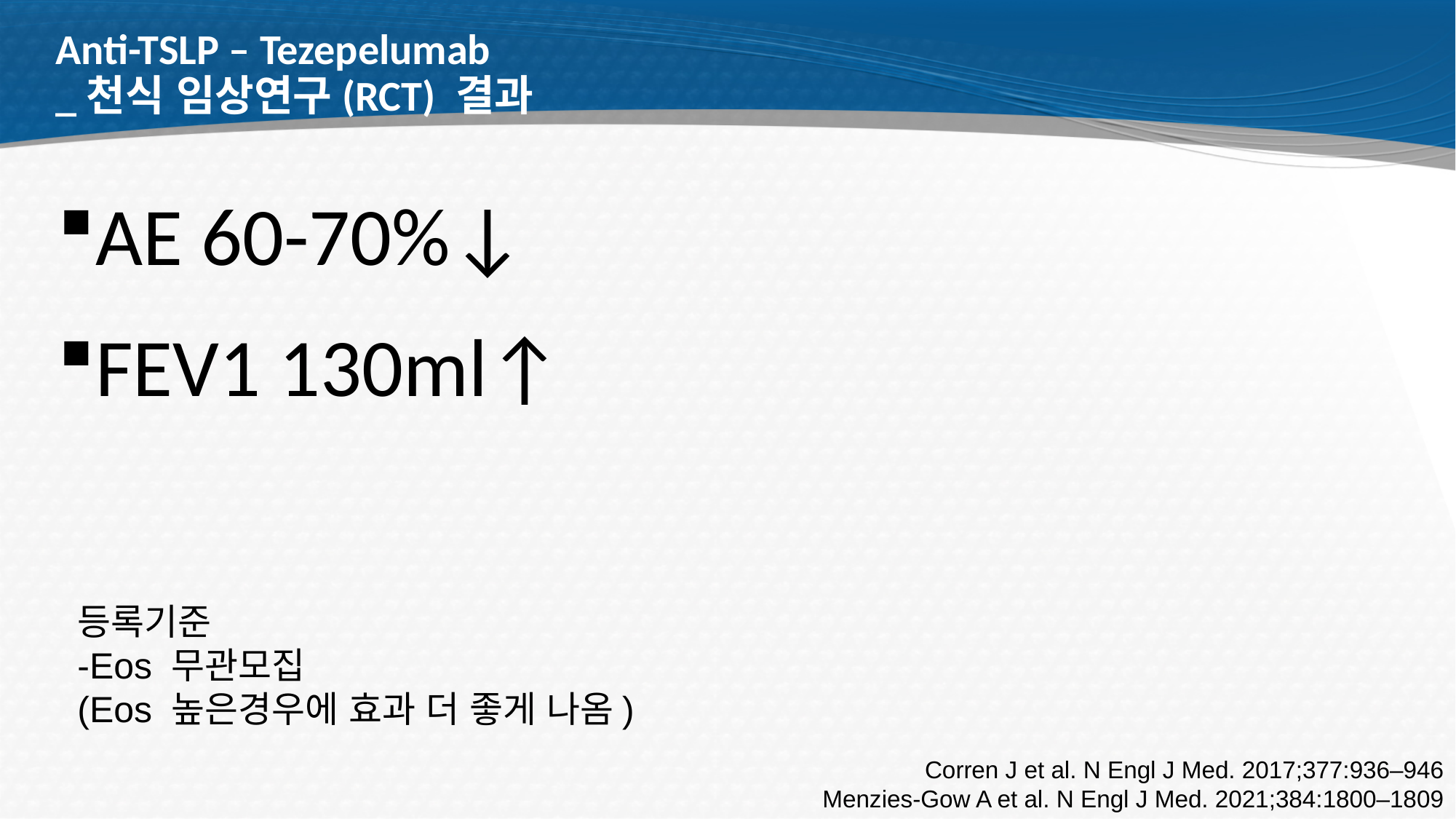

# Anti-TSLP – Tezepelumab _천식 임상연구(RCT) 결과
AE 60-70%↓
FEV1 130ml↑

등록기준
-Eos 무관모집
(Eos 높은경우에 효과 더 좋게 나옴)
Corren J et al. N Engl J Med. 2017;377:936–946
Menzies-Gow A et al. N Engl J Med. 2021;384:1800–1809